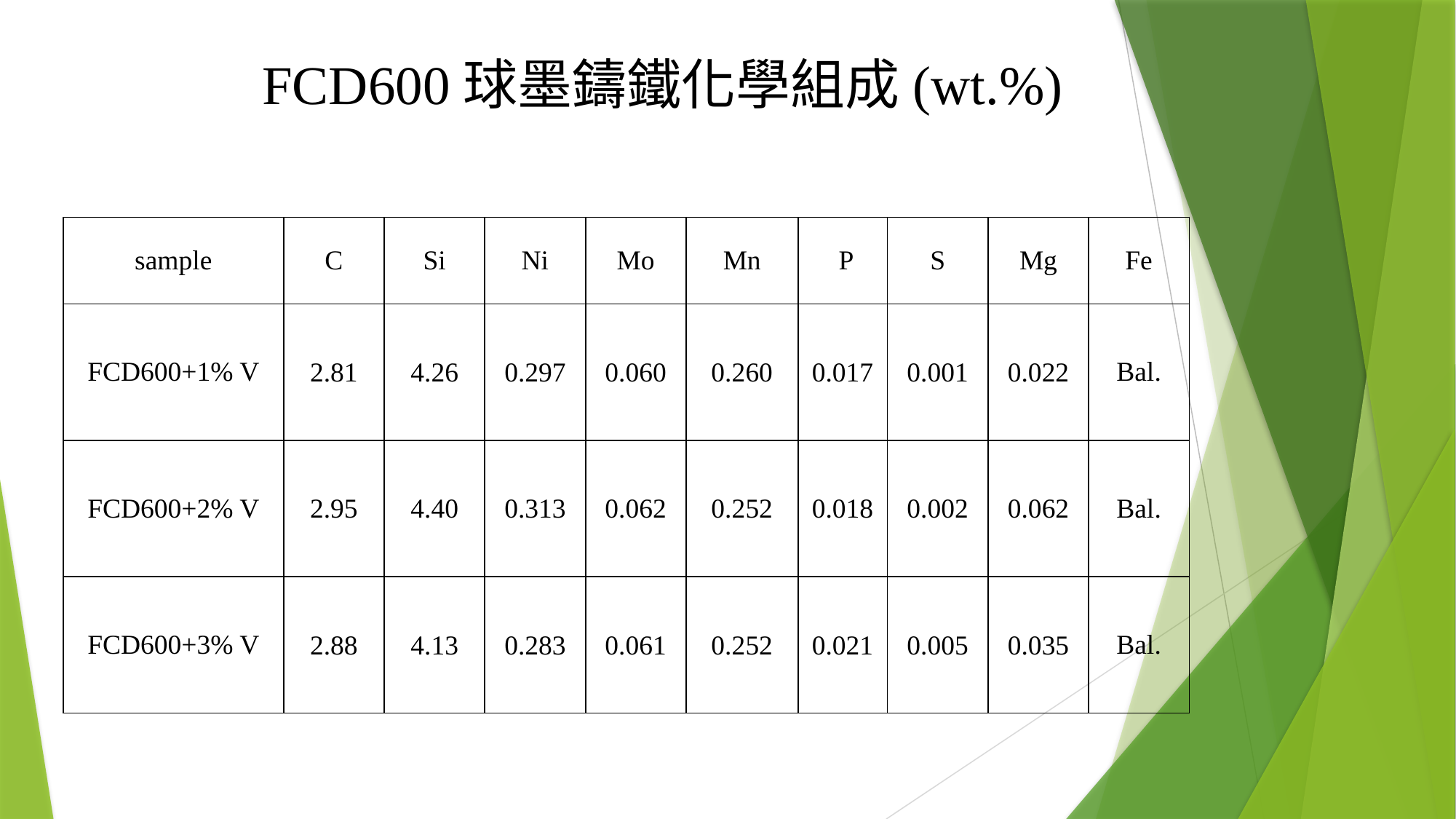

# FCD600球墨鑄鐵化學組成(wt.%)
| sample | C | Si | Ni | Mo | Mn | P | S | Mg | Fe |
| --- | --- | --- | --- | --- | --- | --- | --- | --- | --- |
| FCD600+1% V | 2.81 | 4.26 | 0.297 | 0.060 | 0.260 | 0.017 | 0.001 | 0.022 | Bal. |
| FCD600+2% V | 2.95 | 4.40 | 0.313 | 0.062 | 0.252 | 0.018 | 0.002 | 0.062 | Bal. |
| FCD600+3% V | 2.88 | 4.13 | 0.283 | 0.061 | 0.252 | 0.021 | 0.005 | 0.035 | Bal. |